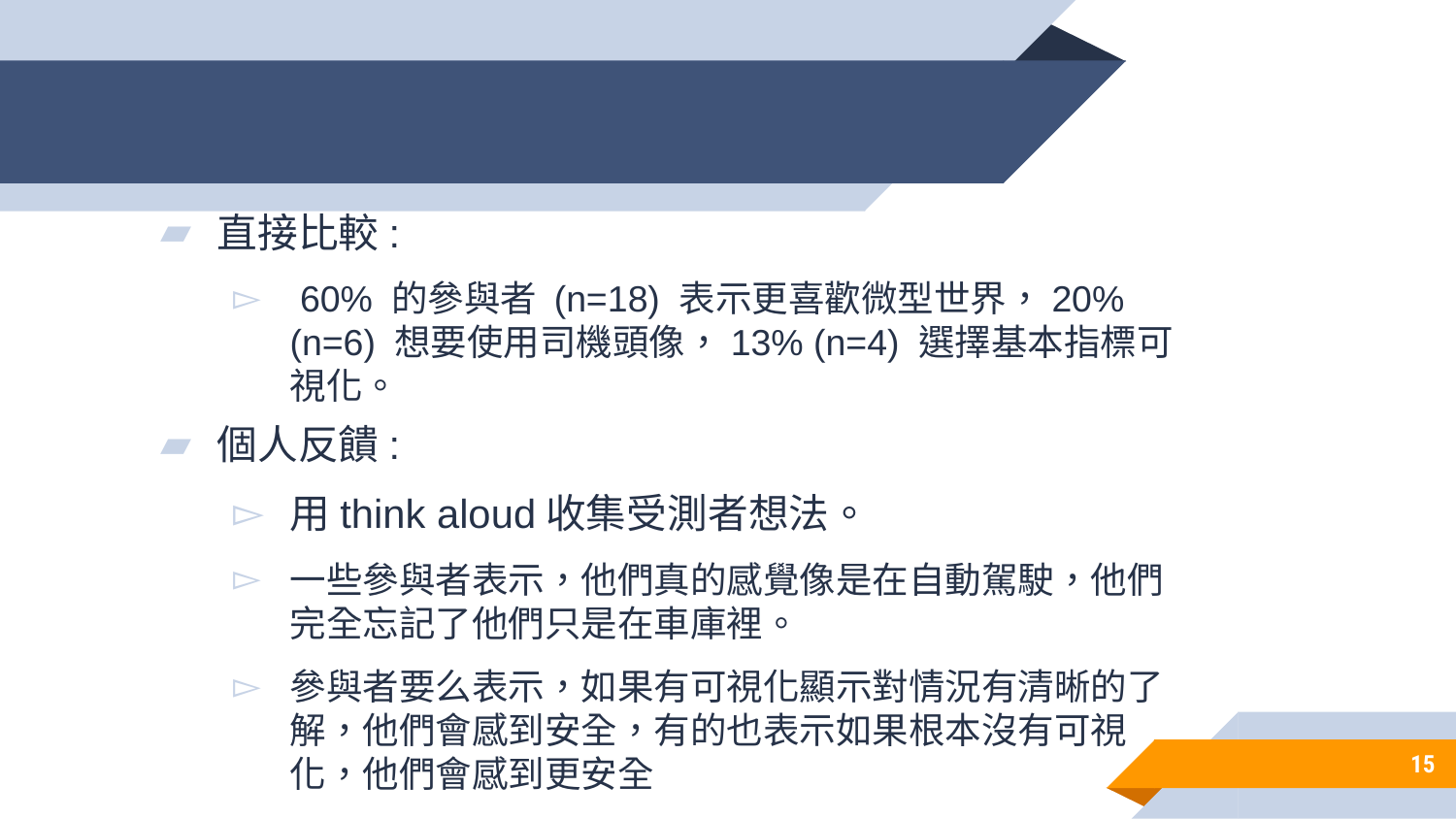

#
直接比較:
 60% 的參與者 (n=18) 表示更喜歡微型世界，20% (n=6) 想要使用司機頭像，13% (n=4) 選擇基本指標可視化。
個人反饋:
用think aloud收集受測者想法。
一些參與者表示，他們真的感覺像是在自動駕駛，他們完全忘記了他們只是在車庫裡。
參與者要么表示，如果有可視化顯示對情況有清晰的了解，他們會感到安全，有的也表示如果根本沒有可視化，他們會感到更安全

15